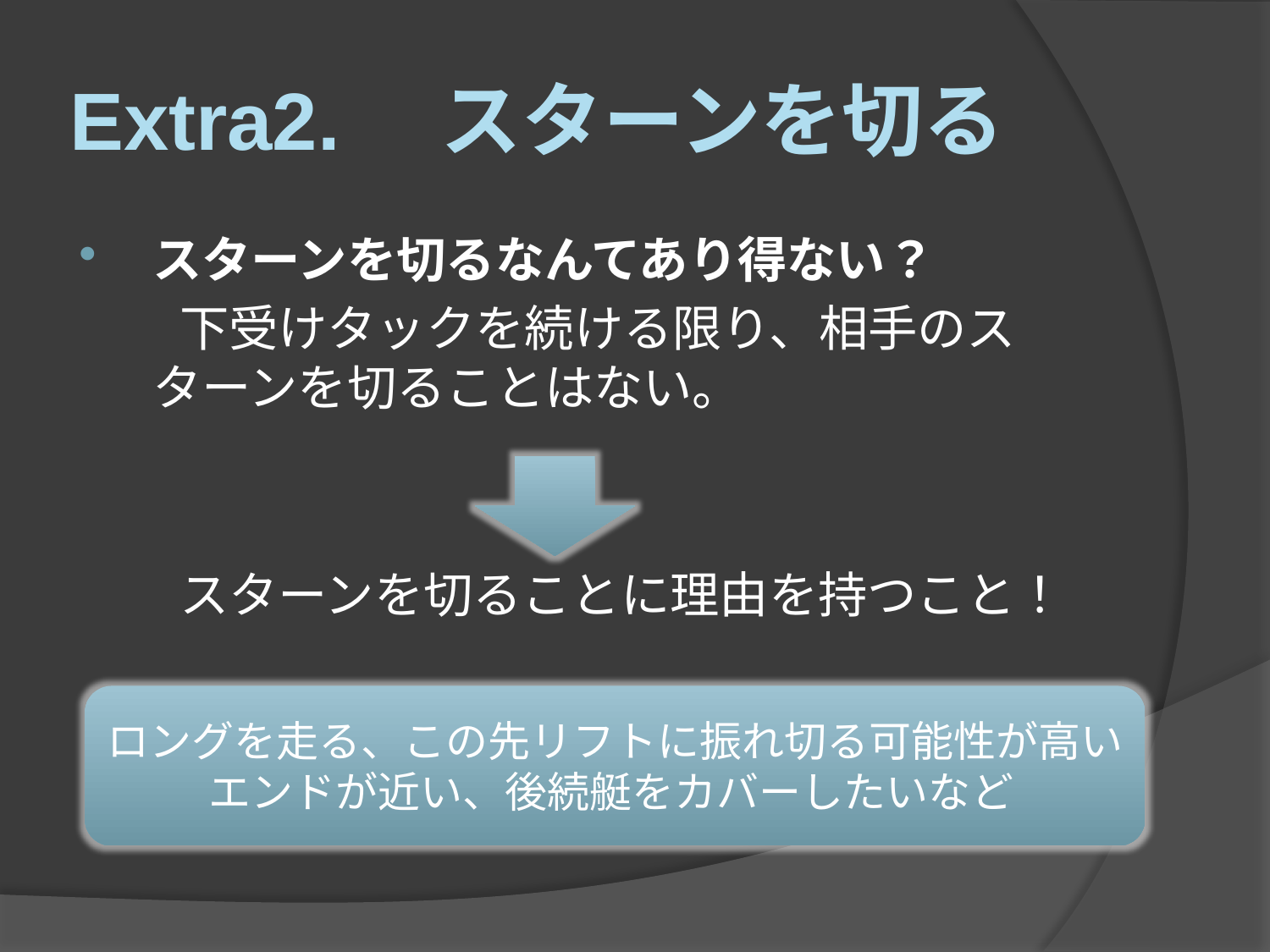

# Extra2.　スターンを切る
スターンを切るなんてあり得ない？
　　下受けタックを続ける限り、相手のスターンを切ることはない。

　　スターンを切ることに理由を持つこと！

ロングを走る、この先リフトに振れ切る可能性が高い
エンドが近い、後続艇をカバーしたいなど